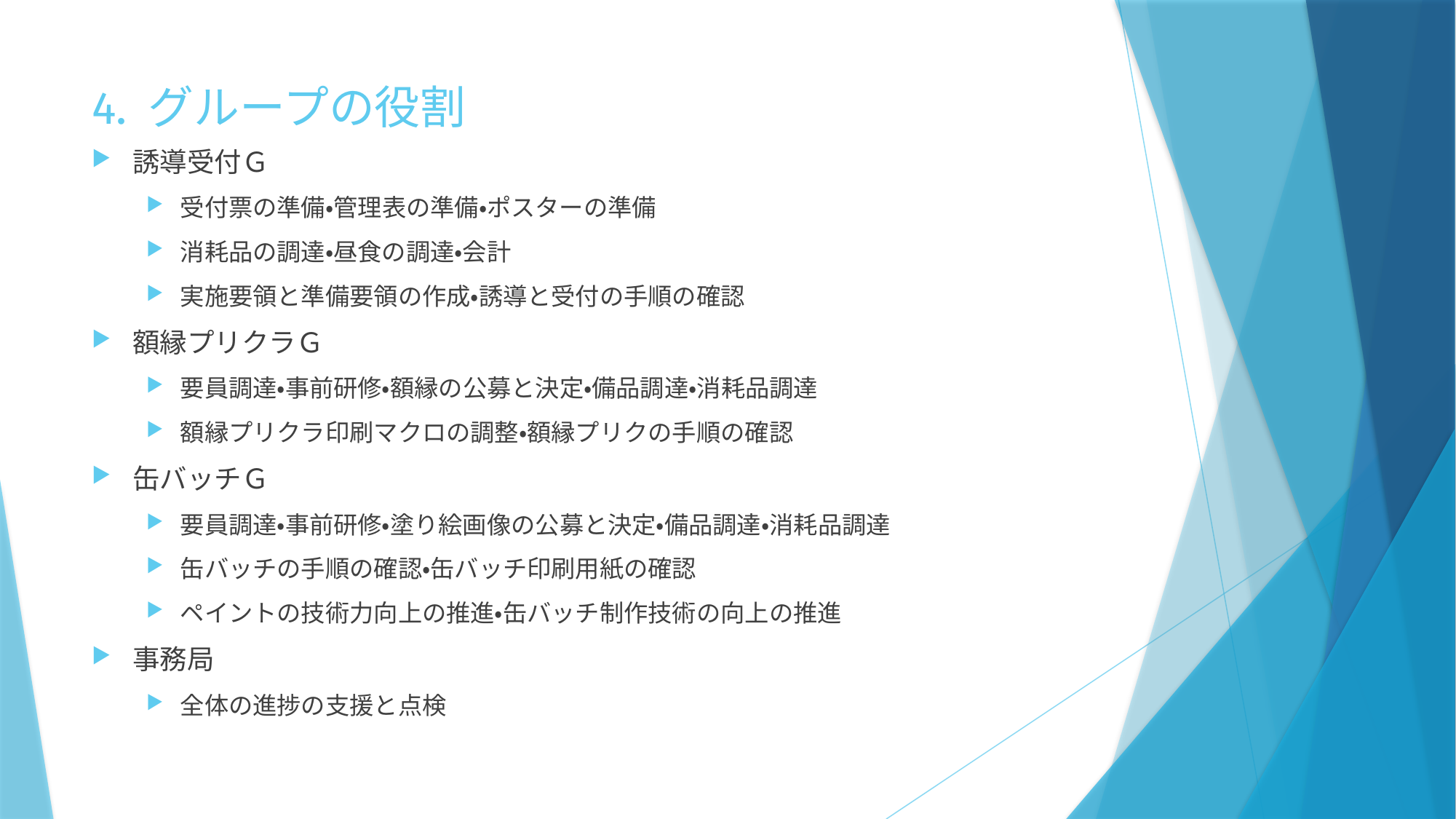

# 4. グループの役割
誘導受付Ｇ
受付票の準備・管理表の準備・ポスターの準備
消耗品の調達・昼食の調達・会計
実施要領と準備要領の作成・誘導と受付の手順の確認
額縁プリクラＧ
要員調達・事前研修・額縁の公募と決定・備品調達・消耗品調達
額縁プリクラ印刷マクロの調整・額縁プリクの手順の確認
缶バッチＧ
要員調達・事前研修・塗り絵画像の公募と決定・備品調達・消耗品調達
缶バッチの手順の確認・缶バッチ印刷用紙の確認
ペイントの技術力向上の推進・缶バッチ制作技術の向上の推進
事務局
全体の進捗の支援と点検